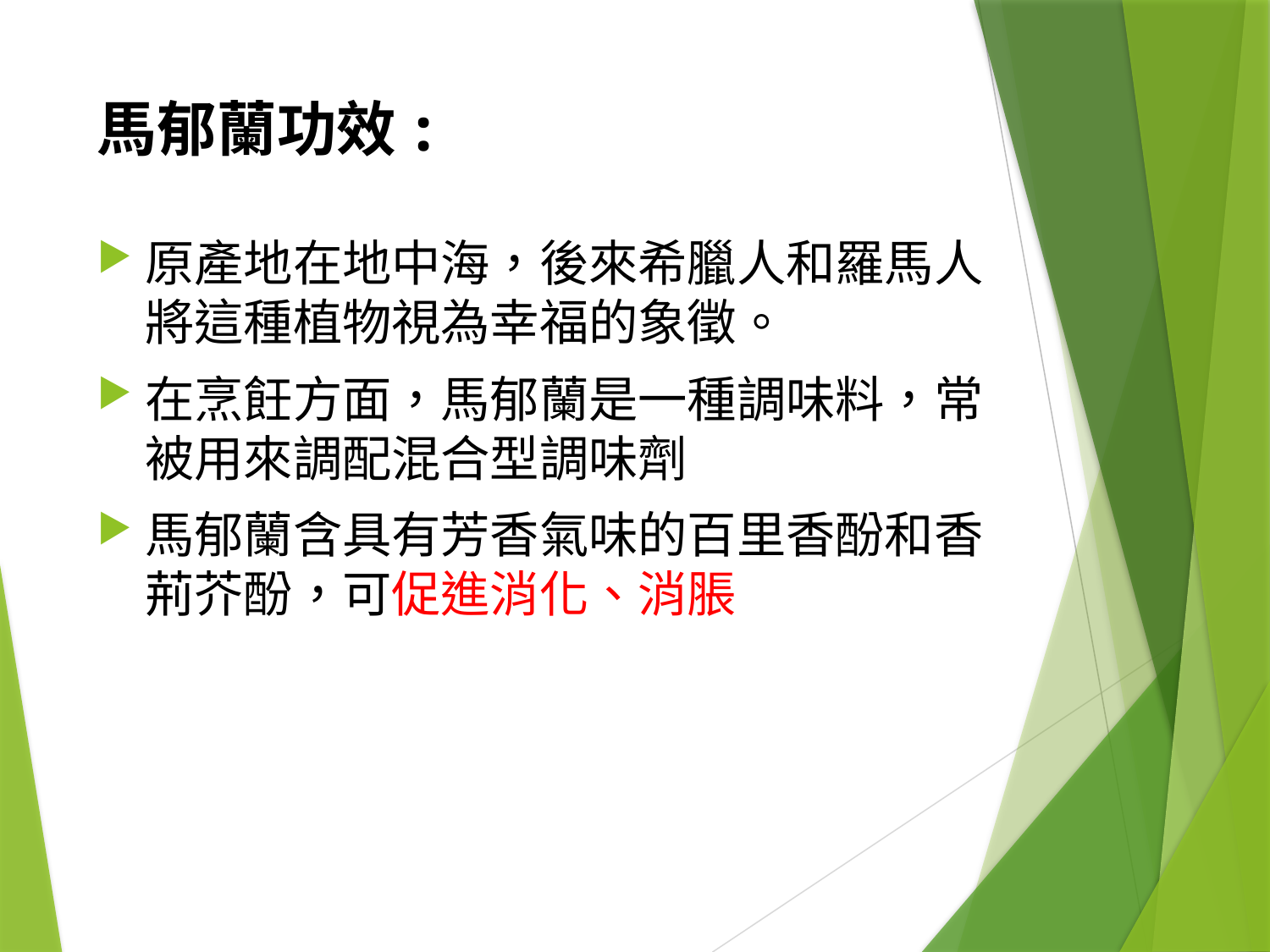

# 馬郁蘭功效:
原產地在地中海，後來希臘人和羅馬人將這種植物視為幸福的象徵。
在烹飪方面，馬郁蘭是一種調味料，常被用來調配混合型調味劑
馬郁蘭含具有芳香氣味的百里香酚和香荊芥酚，可促進消化、消脹